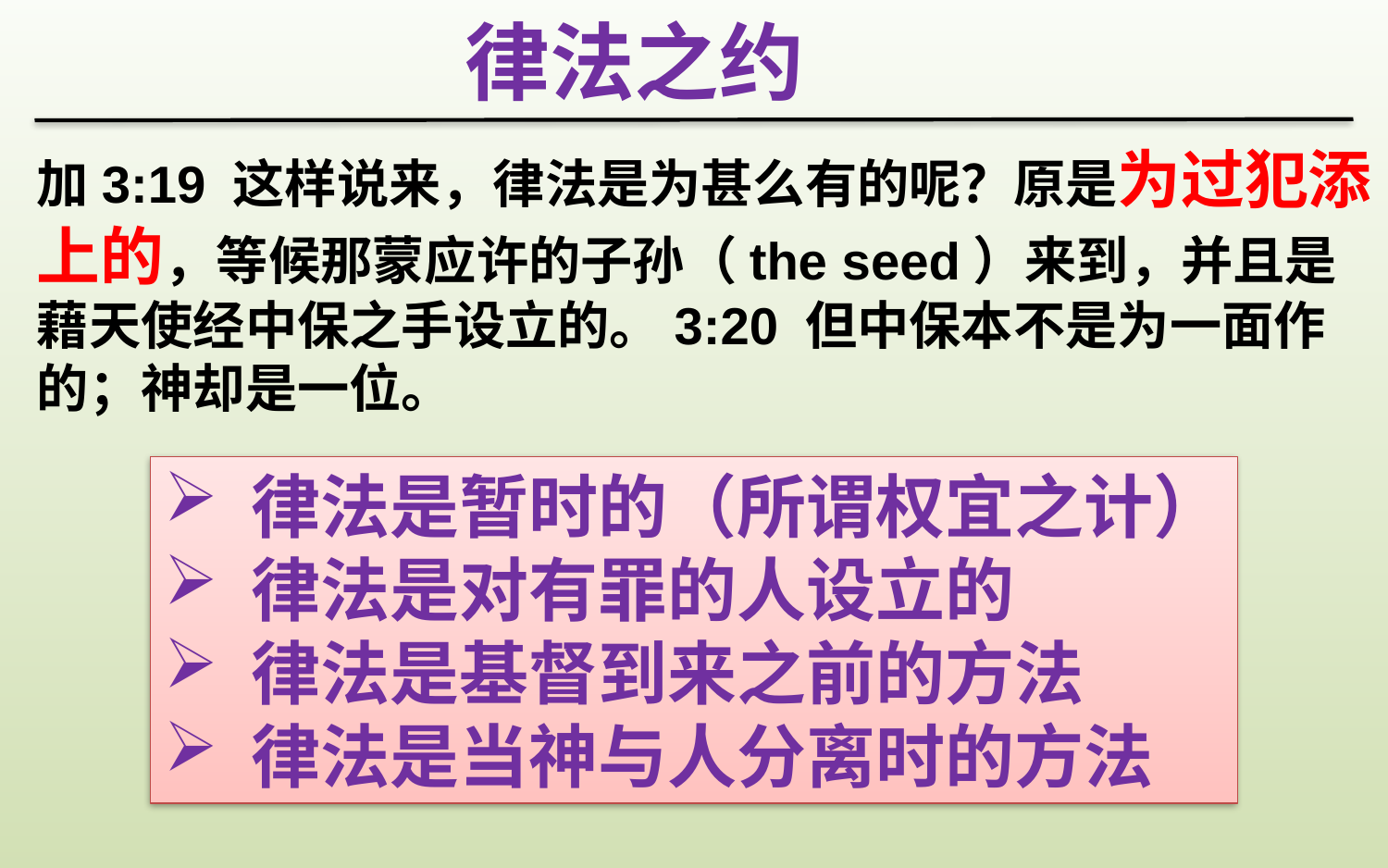

律法之约
加3:19 这样说来，律法是为甚么有的呢？原是为过犯添上的，等候那蒙应许的子孙（the seed）来到，并且是藉天使经中保之手设立的。3:20 但中保本不是为一面作的；神却是一位。
律法是暂时的（所谓权宜之计）
律法是对有罪的人设立的
律法是基督到来之前的方法
律法是当神与人分离时的方法